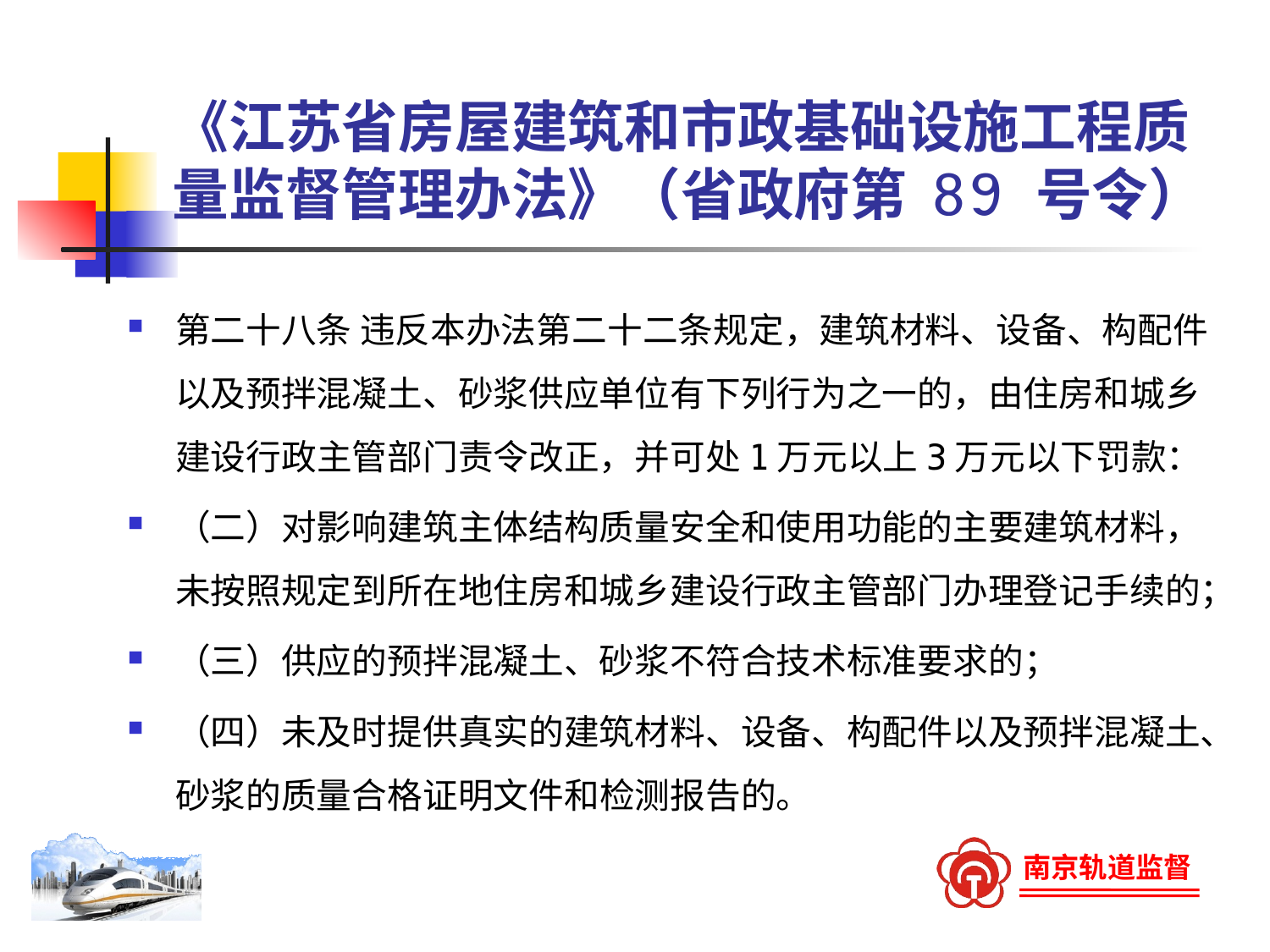

# 《江苏省房屋建筑和市政基础设施工程质量监督管理办法》（省政府第 89 号令）
第二十八条 违反本办法第二十二条规定，建筑材料、设备、构配件以及预拌混凝土、砂浆供应单位有下列行为之一的，由住房和城乡建设行政主管部门责令改正，并可处1万元以上3万元以下罚款：
（二）对影响建筑主体结构质量安全和使用功能的主要建筑材料，未按照规定到所在地住房和城乡建设行政主管部门办理登记手续的；
（三）供应的预拌混凝土、砂浆不符合技术标准要求的；
（四）未及时提供真实的建筑材料、设备、构配件以及预拌混凝土、砂浆的质量合格证明文件和检测报告的。